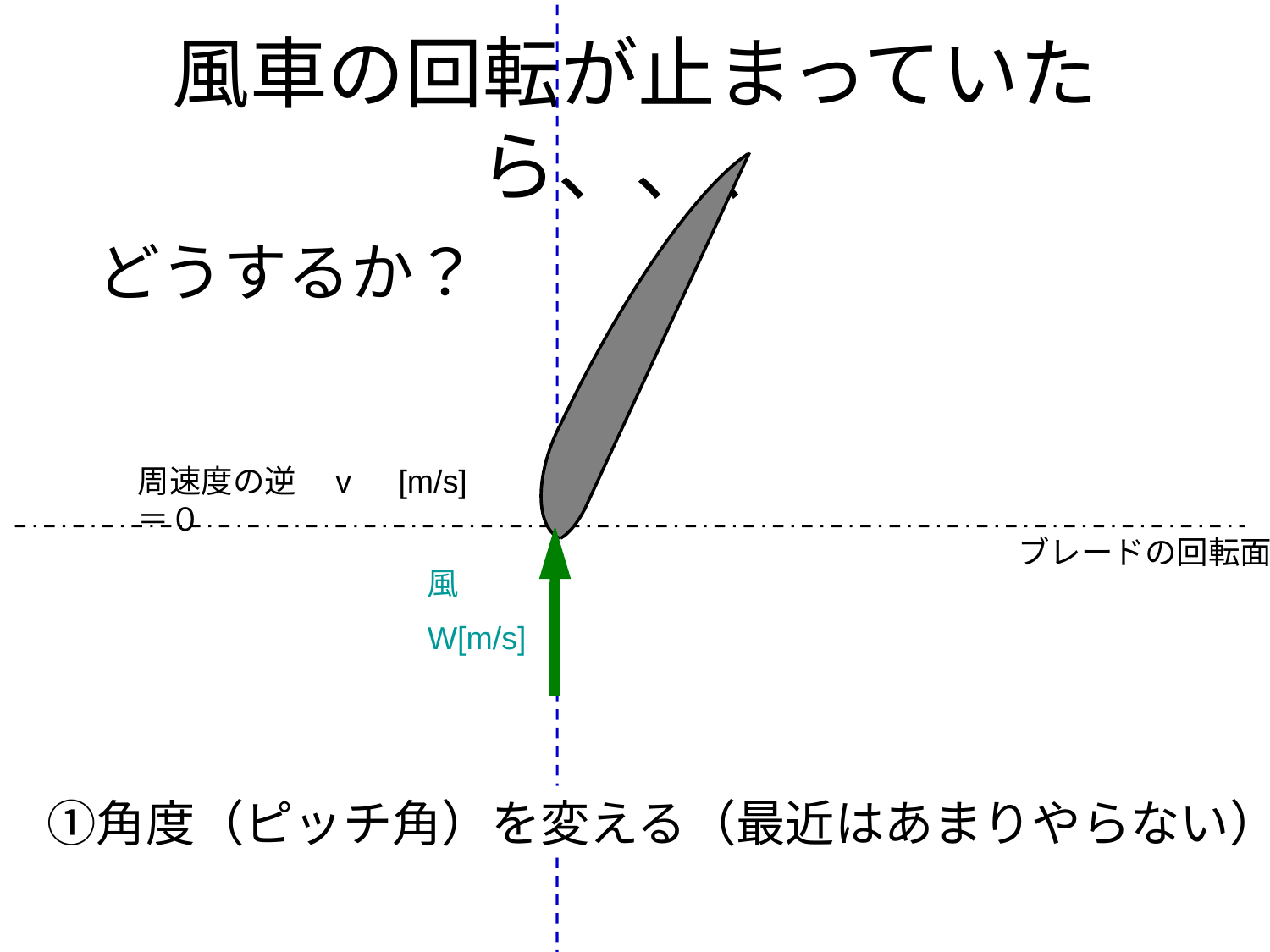

# 風車の回転が止まっていたら、、、
どうするか？

周速度の逆　v　[m/s]＝０

ブレードの回転面

風
W[m/s]
　①角度（ピッチ角）を変える（最近はあまりやらない）